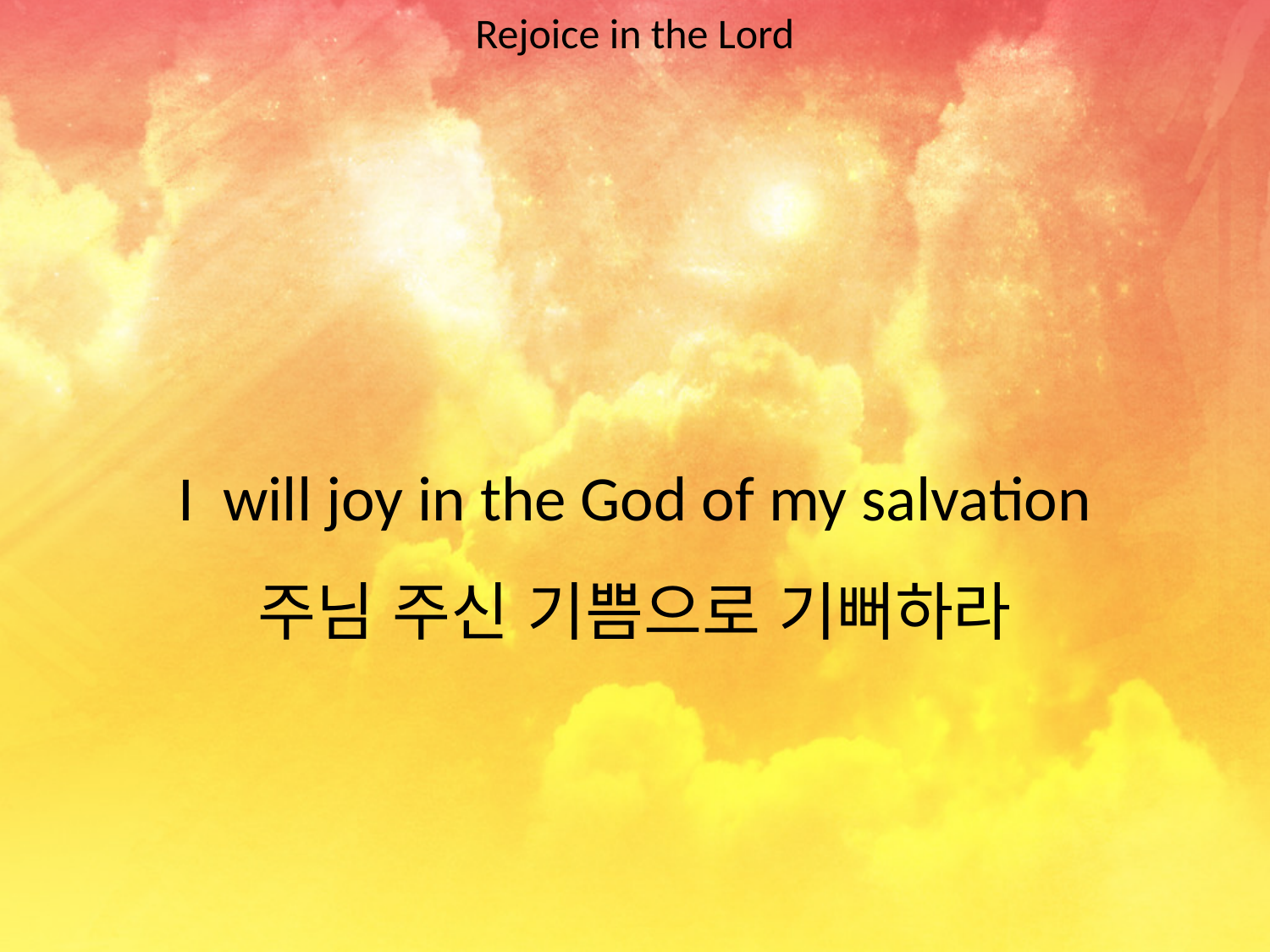

Rejoice in the Lord
#
I  will joy in the God of my salvation
주님 주신 기쁨으로 기뻐하라